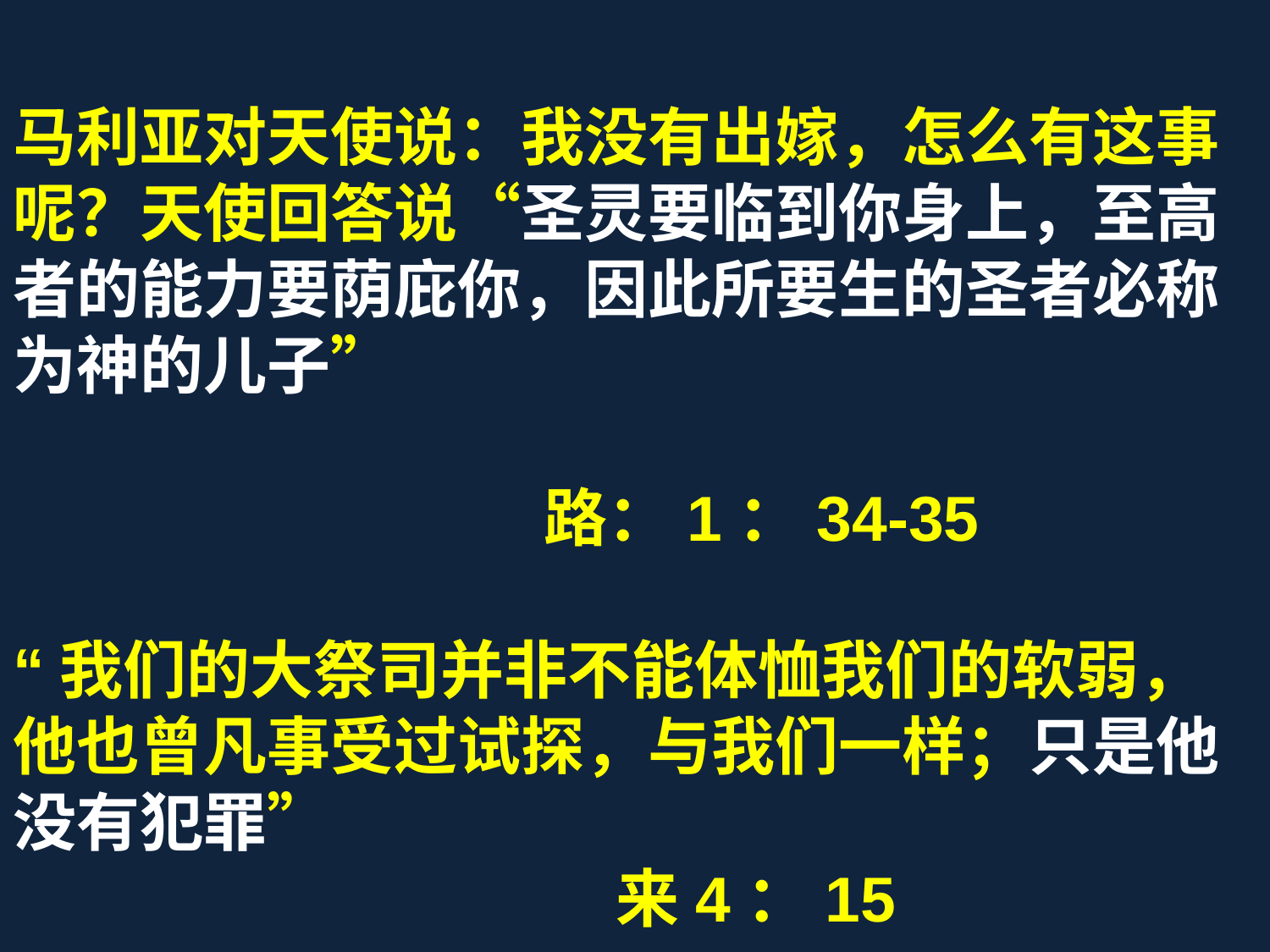

马利亚对天使说：我没有出嫁，怎么有这事呢？天使回答说“圣灵要临到你身上，至高者的能力要荫庇你，因此所要生的圣者必称为神的儿子”
                                     路：1：34-35
“我们的大祭司并非不能体恤我们的软弱，他也曾凡事受过试探，与我们一样；只是他没有犯罪”
                                          来4：15